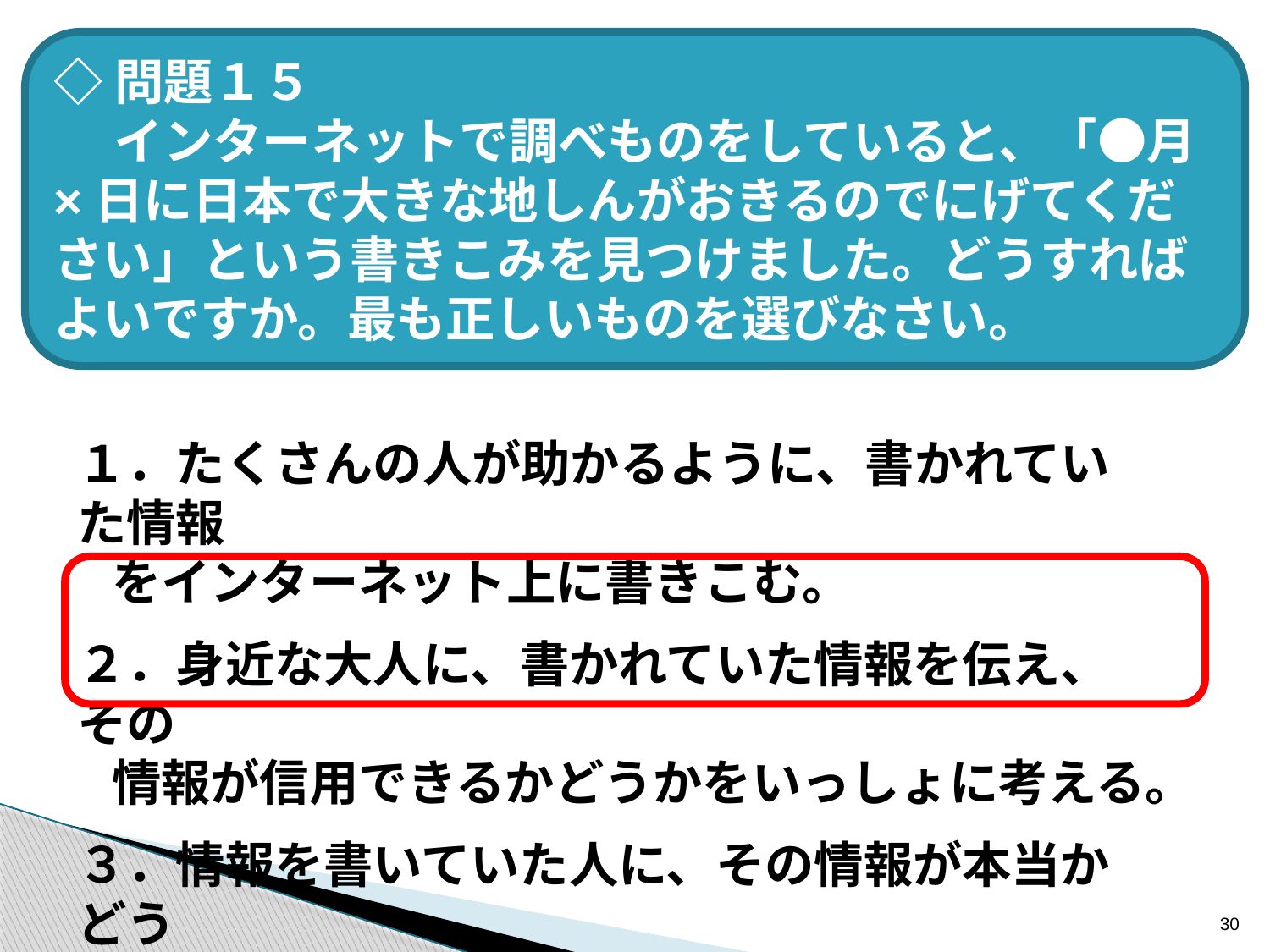

◇問題１５
　 インターネットで調べものをしていると、「●月×日に日本で大きな地しんがおきるのでにげてください」という書きこみを見つけました。どうすればよいですか。最も正しいものを選びなさい。
１．たくさんの人が助かるように、書かれていた情報
  をインターネット上に書きこむ。

２．身近な大人に、書かれていた情報を伝え、その
  情報が信用できるかどうかをいっしょに考える。

３．情報を書いていた人に、その情報が本当かどう
  かメールで質問して確かめる。

30